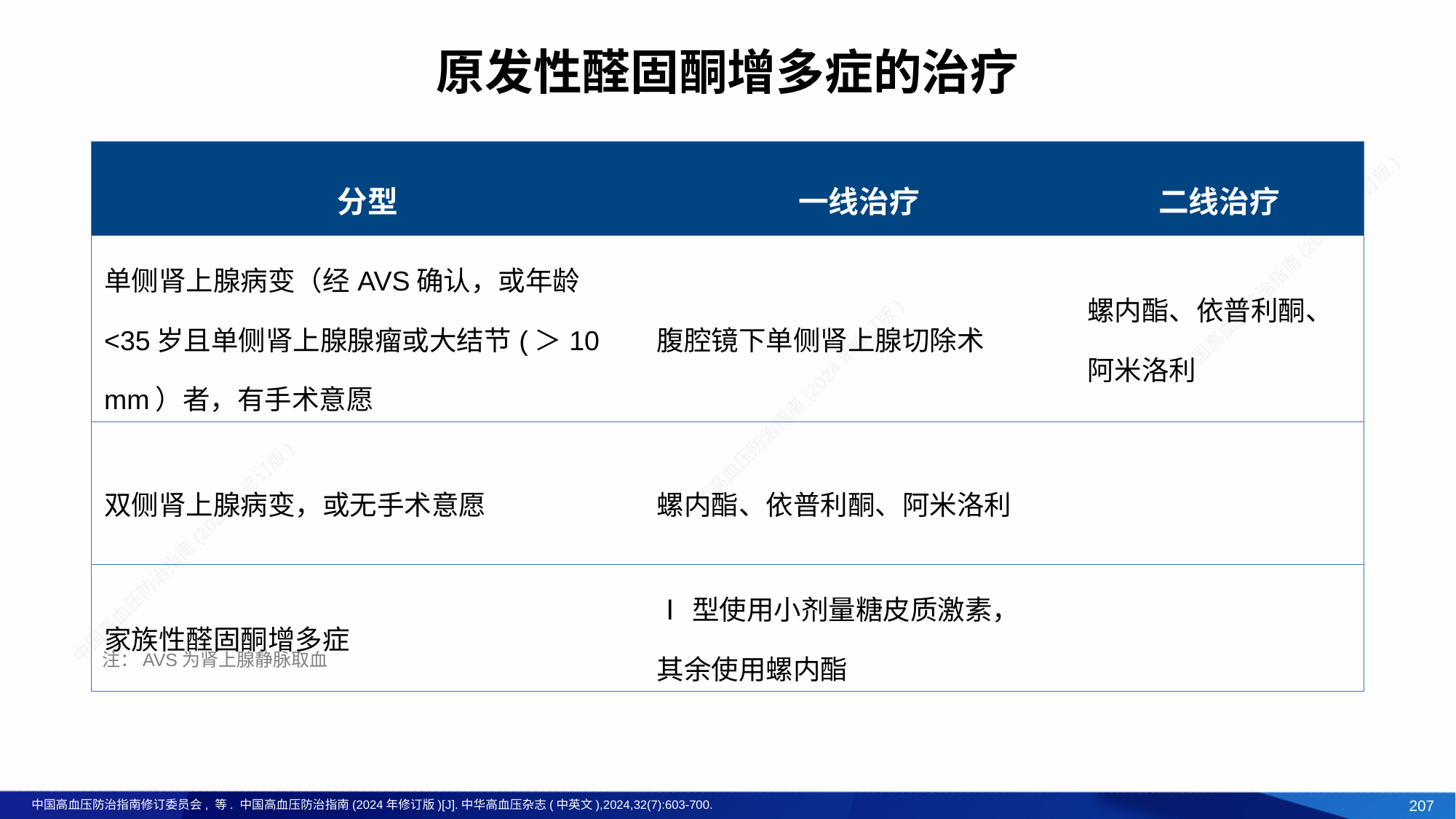

原发性醛固酮增多症的治疗
| 分型 | 一线治疗 | 二线治疗 |
| --- | --- | --- |
| 单侧肾上腺病变（经AVS确认，或年龄<35岁且单侧肾上腺腺瘤或大结节(＞10 mm）者，有手术意愿 | 腹腔镜下单侧肾上腺切除术 | 螺内酯、依普利酮、阿米洛利 |
| 双侧肾上腺病变，或无手术意愿 | 螺内酯、依普利酮、阿米洛利 |  |
| 家族性醛固酮增多症 | Ⅰ型使用小剂量糖皮质激素， 其余使用螺内酯 |  |
注：AVS为肾上腺静脉取血